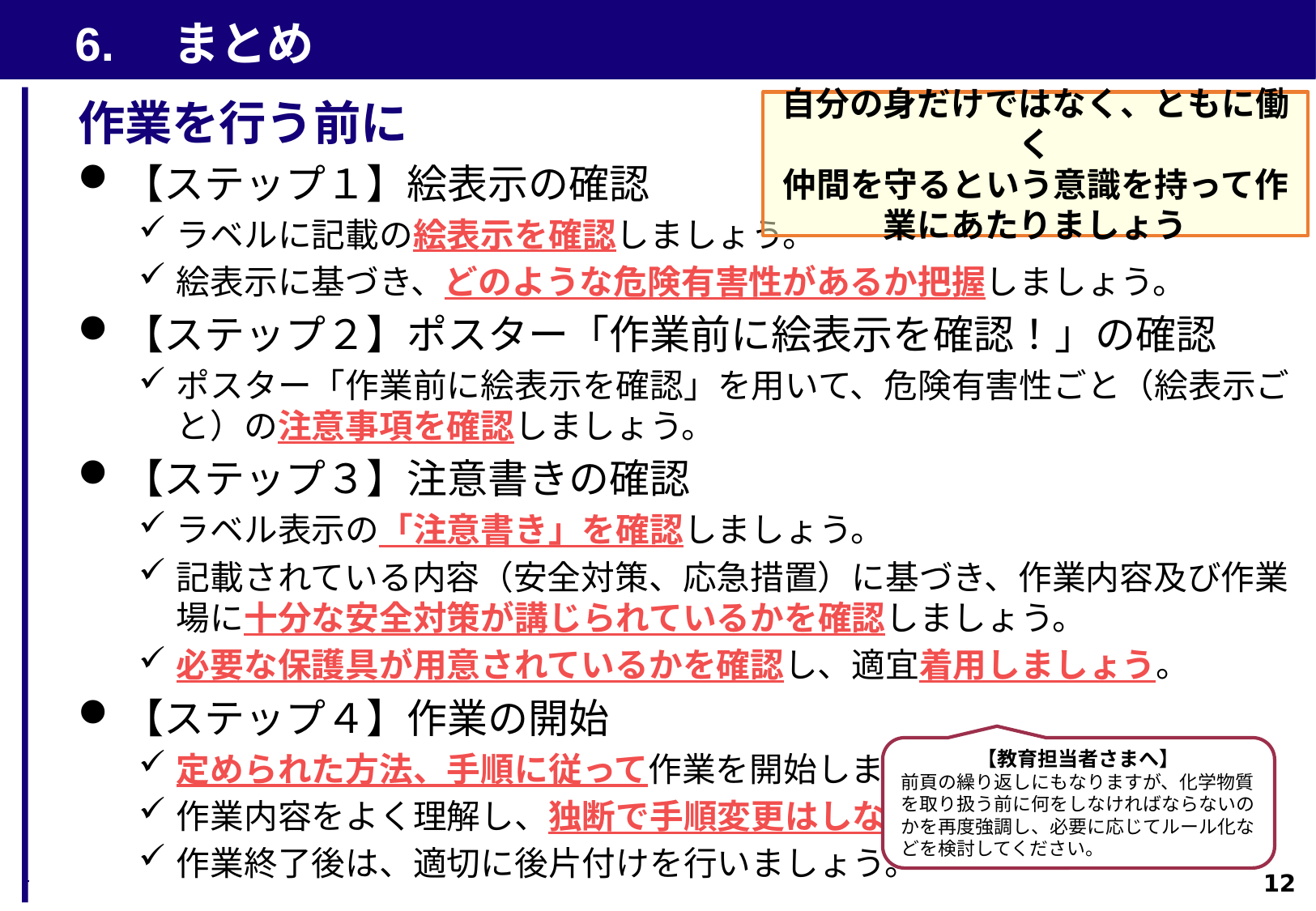

6.　まとめ
作業を行う前に
【ステップ１】絵表示の確認
ラベルに記載の絵表示を確認しましょう。
絵表示に基づき、どのような危険有害性があるか把握しましょう。
【ステップ２】ポスター「作業前に絵表示を確認！」の確認
ポスター「作業前に絵表示を確認」を用いて、危険有害性ごと（絵表示ごと）の注意事項を確認しましょう。
【ステップ３】注意書きの確認
ラベル表示の「注意書き」を確認しましょう。
記載されている内容（安全対策、応急措置）に基づき、作業内容及び作業場に十分な安全対策が講じられているかを確認しましょう。
必要な保護具が用意されているかを確認し、適宜着用しましょう。
【ステップ４】作業の開始
定められた方法、手順に従って作業を開始しましょう。
作業内容をよく理解し、独断で手順変更はしないようにしましょう。
作業終了後は、適切に後片付けを行いましょう。
自分の身だけではなく、ともに働く
仲間を守るという意識を持って作業にあたりましょう
【教育担当者さまへ】
前頁の繰り返しにもなりますが、化学物質を取り扱う前に何をしなければならないのかを再度強調し、必要に応じてルール化などを検討してください。

12